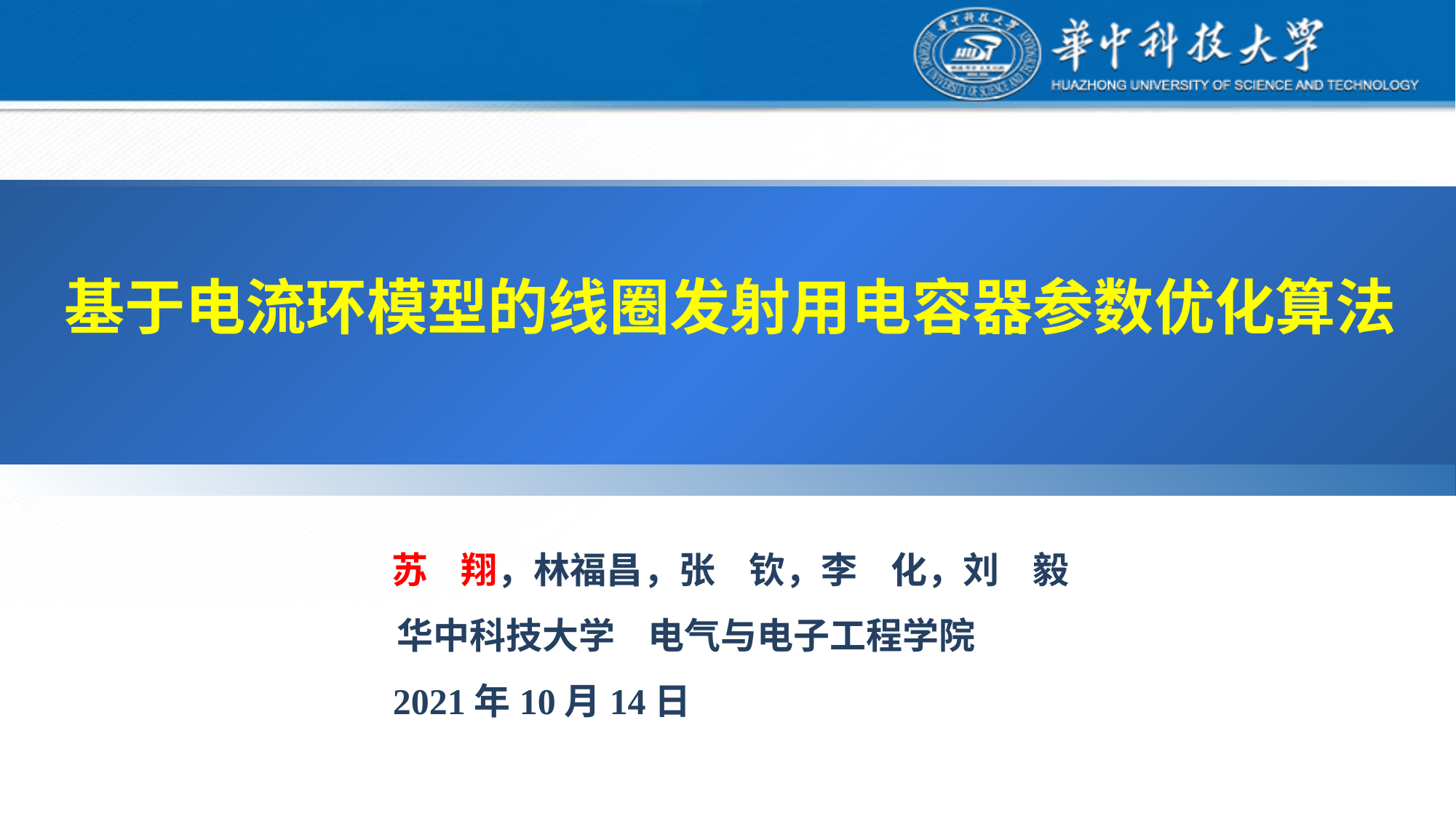

基于电流环模型的线圈发射用电容器参数优化算法
苏    翔，林福昌，张    钦，李    化，刘    毅
                                   华中科技大学    电气与电子工程学院
                                2021年10月14日